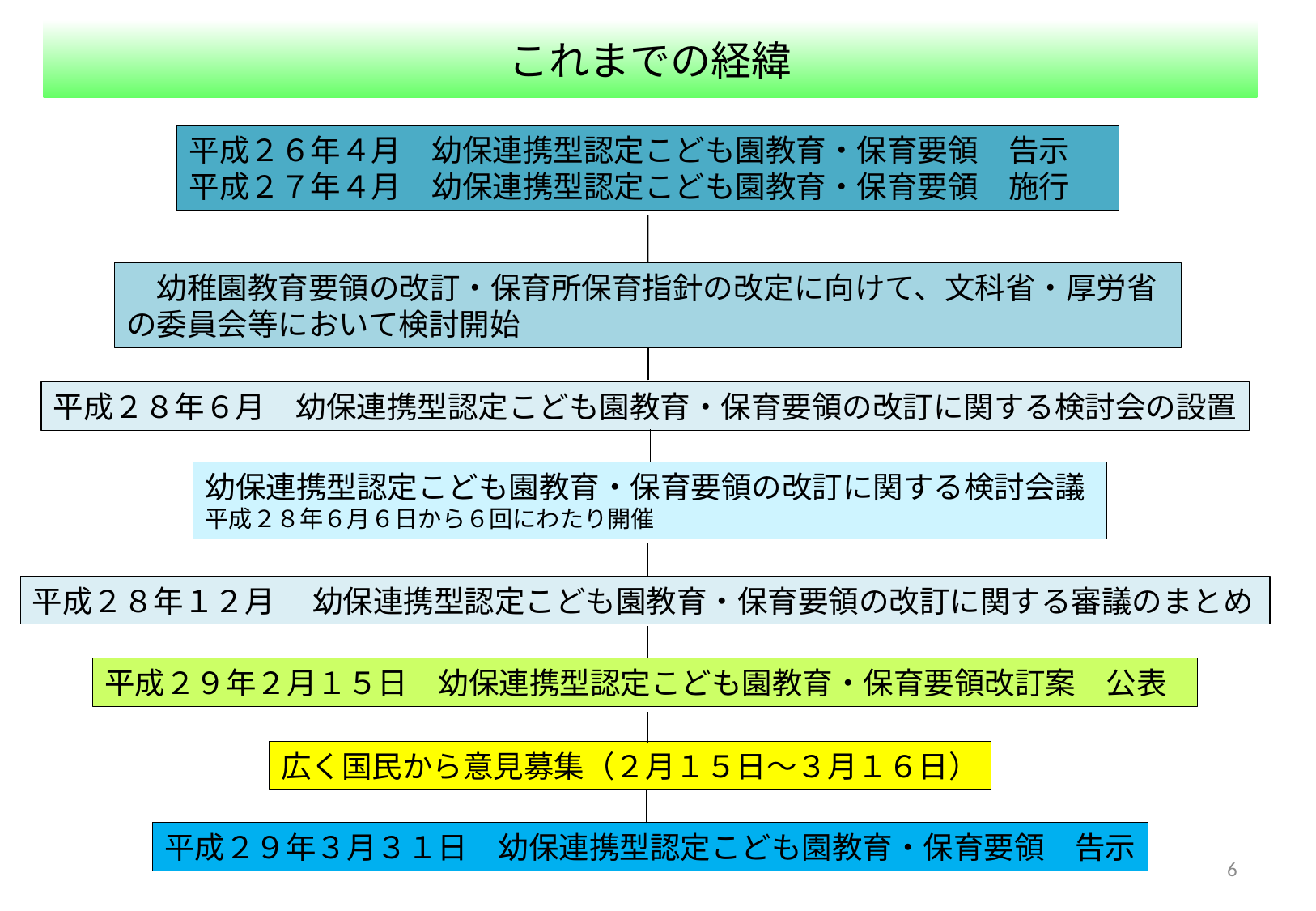

これまでの経緯
平成２６年４月　幼保連携型認定こども園教育・保育要領　告示
平成２７年４月　幼保連携型認定こども園教育・保育要領　施行
　幼稚園教育要領の改訂・保育所保育指針の改定に向けて、文科省・厚労省の委員会等において検討開始
平成２８年６月　幼保連携型認定こども園教育・保育要領の改訂に関する検討会の設置
幼保連携型認定こども園教育・保育要領の改訂に関する検討会議
平成２８年６月６日から６回にわたり開催
平成２８年１２月 　幼保連携型認定こども園教育・保育要領の改訂に関する審議のまとめ
平成２９年２月１５日　幼保連携型認定こども園教育・保育要領改訂案　公表
広く国民から意見募集（２月１５日～３月１６日）
平成２９年３月３１日　幼保連携型認定こども園教育・保育要領　告示
6